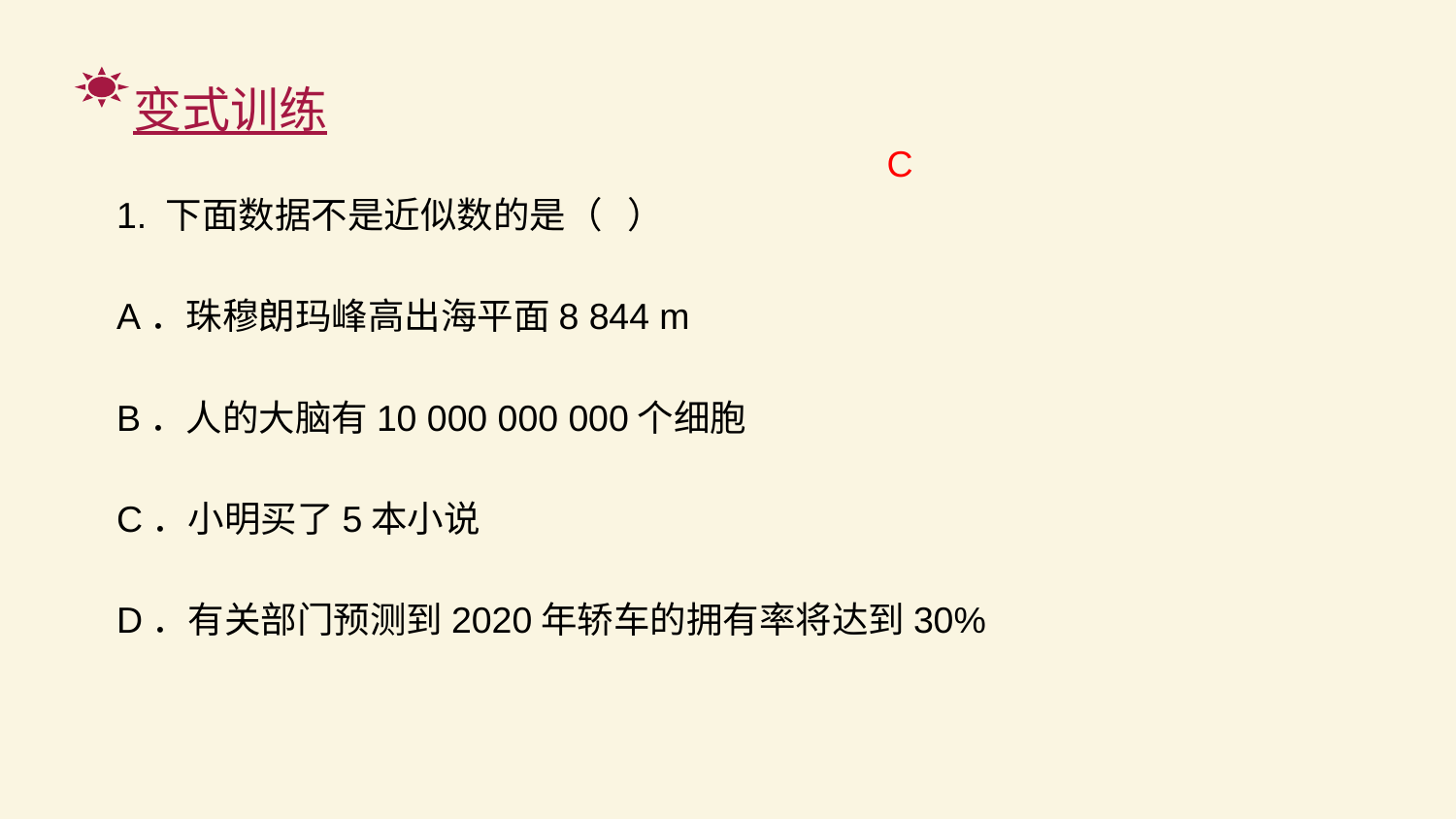

变式训练

1. 下面数据不是近似数的是（   ）
A．珠穆朗玛峰高出海平面8 844 m
B．人的大脑有10 000 000 000个细胞
C．小明买了5本小说
D．有关部门预测到2020年轿车的拥有率将达到30%
C